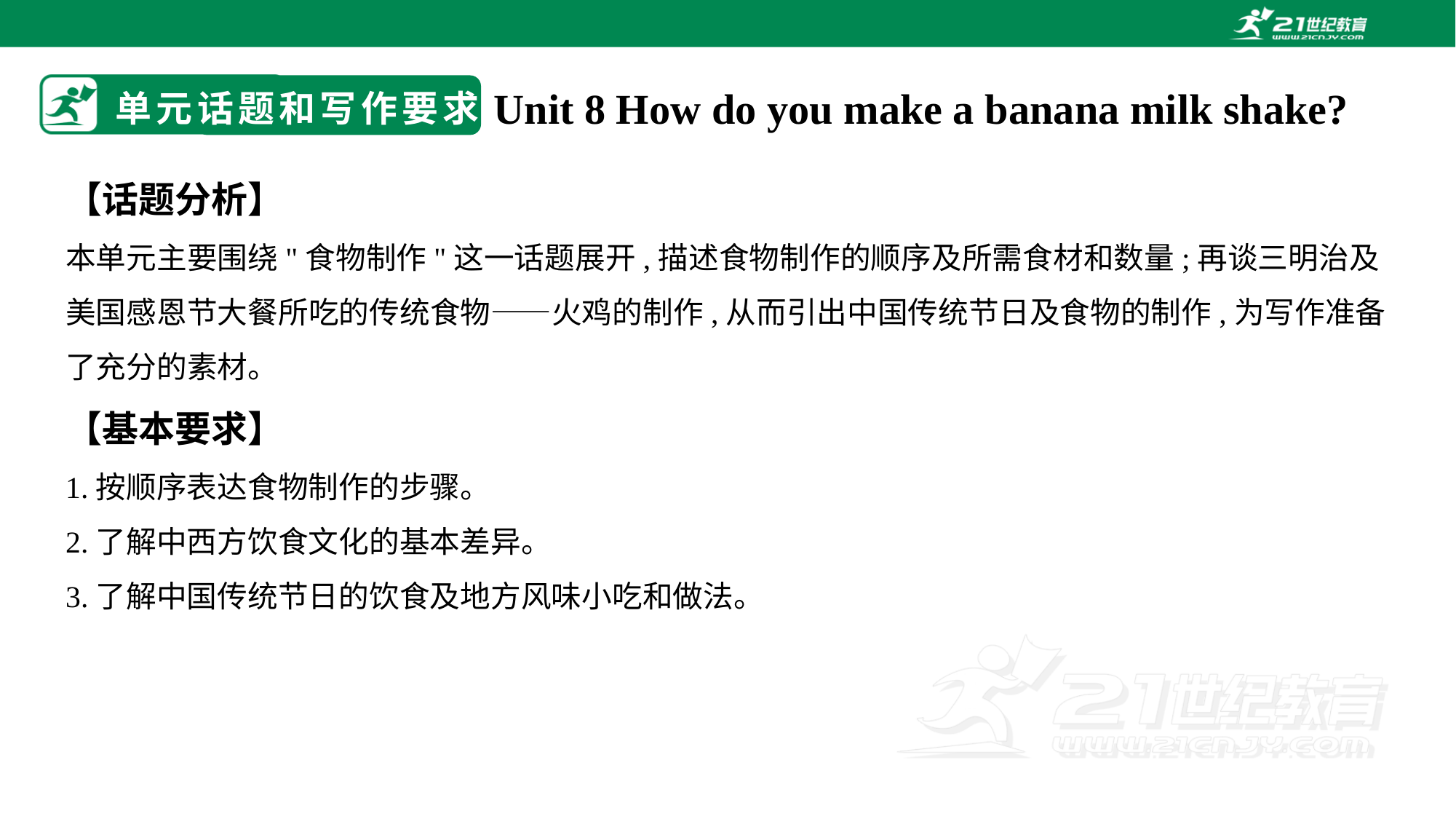

# 单元话题和写作要求
Unit 8 How do you make a banana milk shake?
【话题分析】
本单元主要围绕"食物制作"这一话题展开,描述食物制作的顺序及所需食材和数量;再谈三明治及美国感恩节大餐所吃的传统食物——火鸡的制作,从而引出中国传统节日及食物的制作,为写作准备了充分的素材。
【基本要求】
1.按顺序表达食物制作的步骤。
2.了解中西方饮食文化的基本差异。
3.了解中国传统节日的饮食及地方风味小吃和做法。